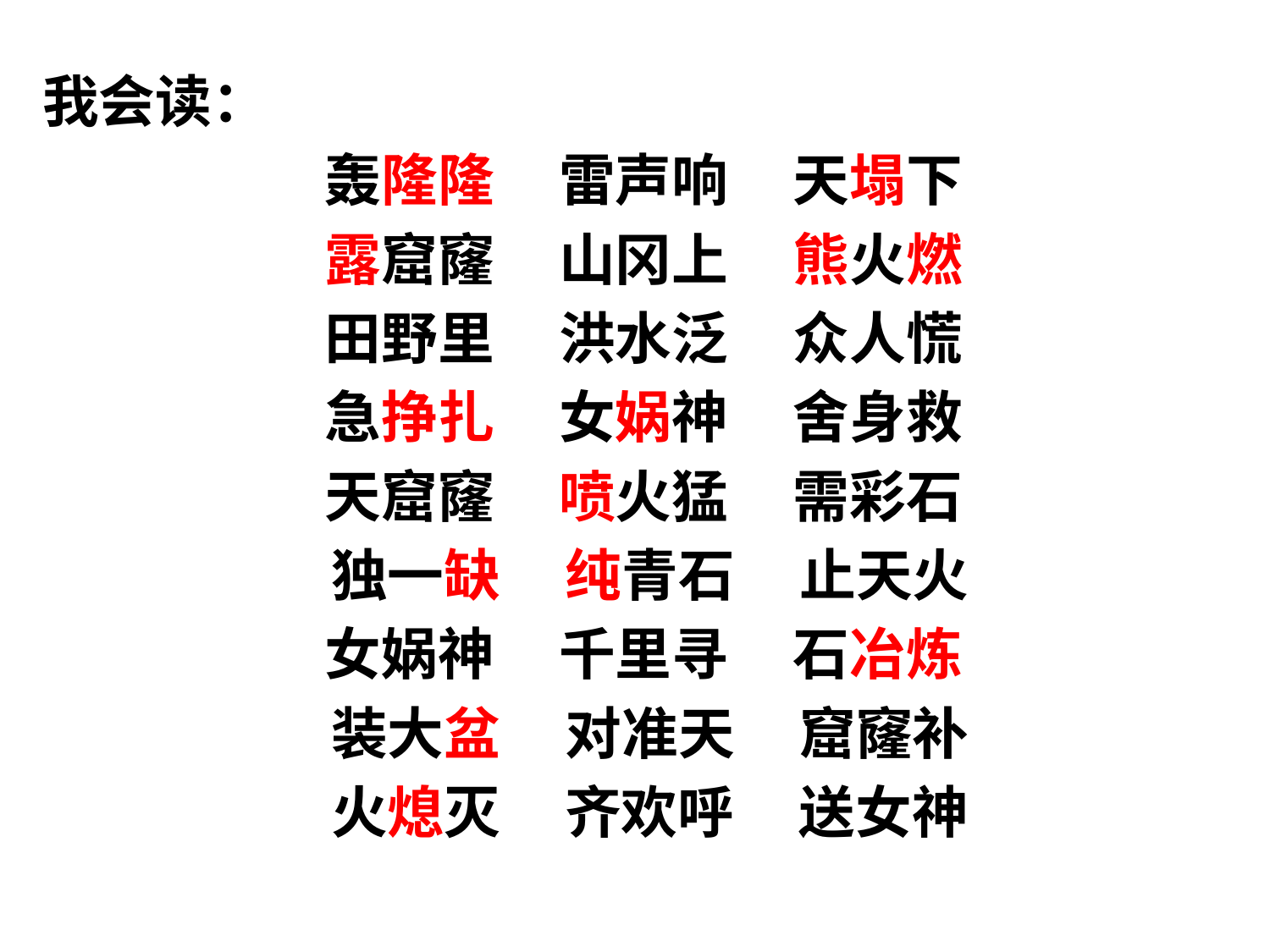

我会读：
  轰隆隆     雷声响     天塌下
  露窟窿     山冈上     熊火燃
  田野里     洪水泛     众人慌
  急挣扎     女娲神     舍身救
  天窟窿     喷火猛     需彩石
   独一缺     纯青石     止天火
  女娲神     千里寻     石冶炼
   装大盆     对准天     窟窿补
火熄灭     齐欢呼     送女神